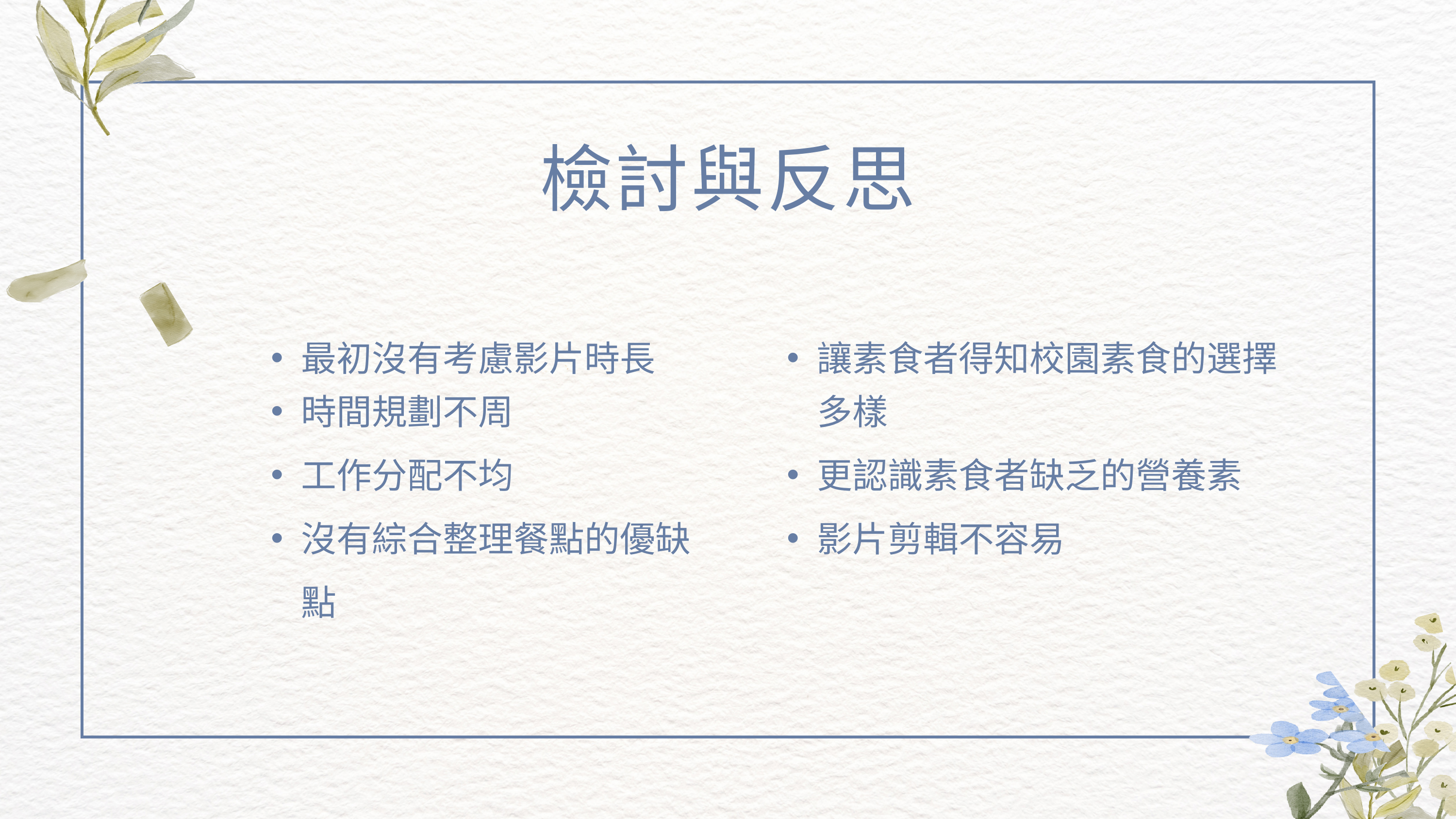

檢討與反思

最初沒有考慮影片時長
時間規劃不周
工作分配不均
沒有綜合整理餐點的優缺點
讓素食者得知校園素食的選擇多樣
更認識素食者缺乏的營養素
影片剪輯不容易